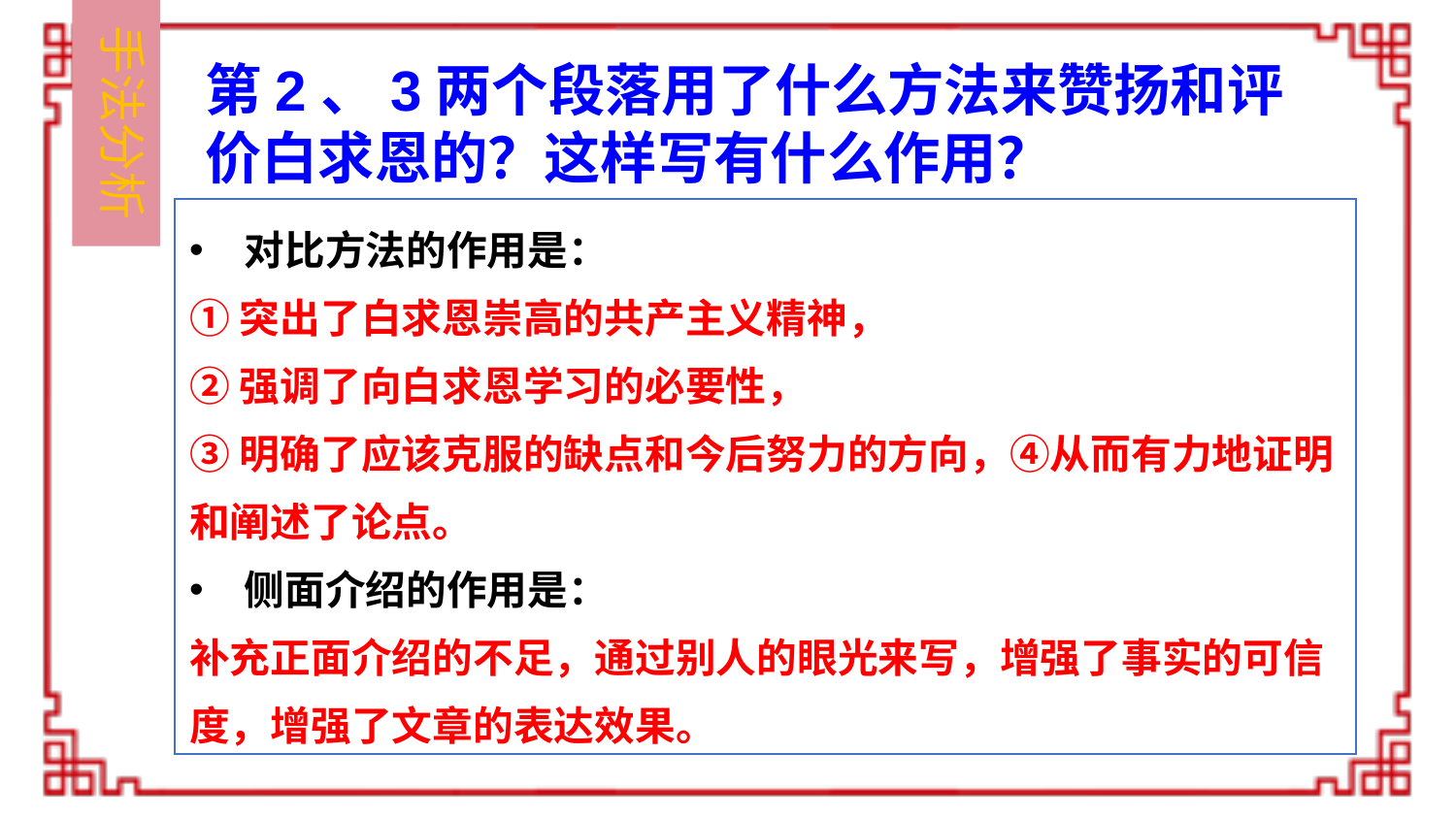

手法分析
第2、3两个段落用了什么方法来赞扬和评价白求恩的？这样写有什么作用？
对比方法的作用是：
①突出了白求恩崇高的共产主义精神，
②强调了向白求恩学习的必要性，
③明确了应该克服的缺点和今后努力的方向，④从而有力地证明和阐述了论点。
侧面介绍的作用是：
补充正面介绍的不足，通过别人的眼光来写，增强了事实的可信度，增强了文章的表达效果。
5分钟时间，小组讨论，完成表格，并选一位代表上台发言。